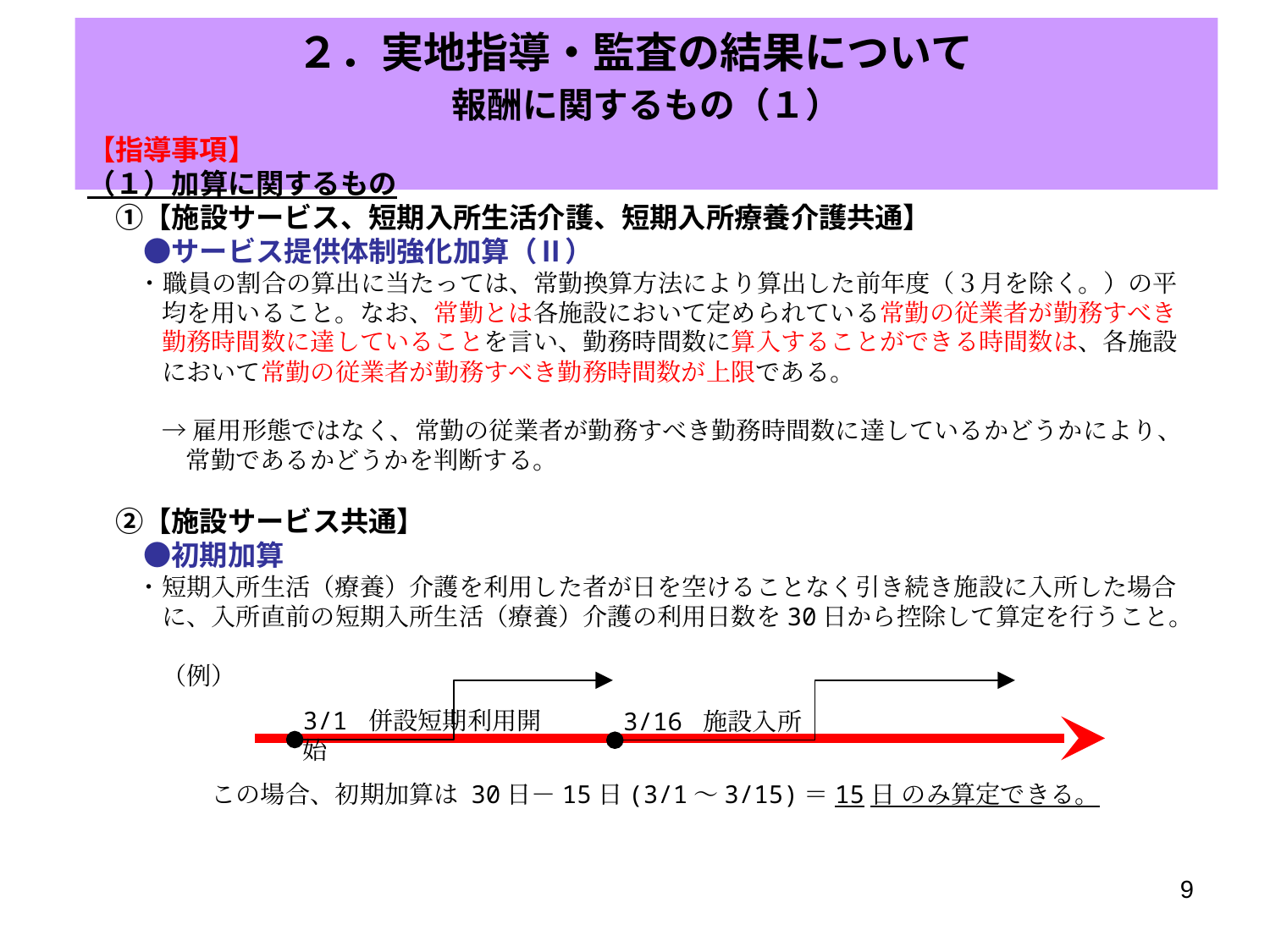

２．実地指導・監査の結果について
# 報酬に関するもの（１）
【指導事項】
（１）加算に関するもの
　①【施設サービス、短期入所生活介護、短期入所療養介護共通】
　　●サービス提供体制強化加算（Ⅱ）
・職員の割合の算出に当たっては、常勤換算方法により算出した前年度（３月を除く。）の平均を用いること。なお、常勤とは各施設において定められている常勤の従業者が勤務すべき勤務時間数に達していることを言い、勤務時間数に算入することができる時間数は、各施設において常勤の従業者が勤務すべき勤務時間数が上限である。

→雇用形態ではなく、常勤の従業者が勤務すべき勤務時間数に達しているかどうかにより、常勤であるかどうかを判断する。

　②【施設サービス共通】
　　●初期加算
　　・短期入所生活（療養）介護を利用した者が日を空けることなく引き続き施設に入所した場合に、入所直前の短期入所生活（療養）介護の利用日数を30日から控除して算定を行うこと。

　　　（例）

　　　　　この場合、初期加算は 30日－15日(3/1～3/15)＝15日 のみ算定できる。
3/1 併設短期利用開始
3/16 施設入所
9